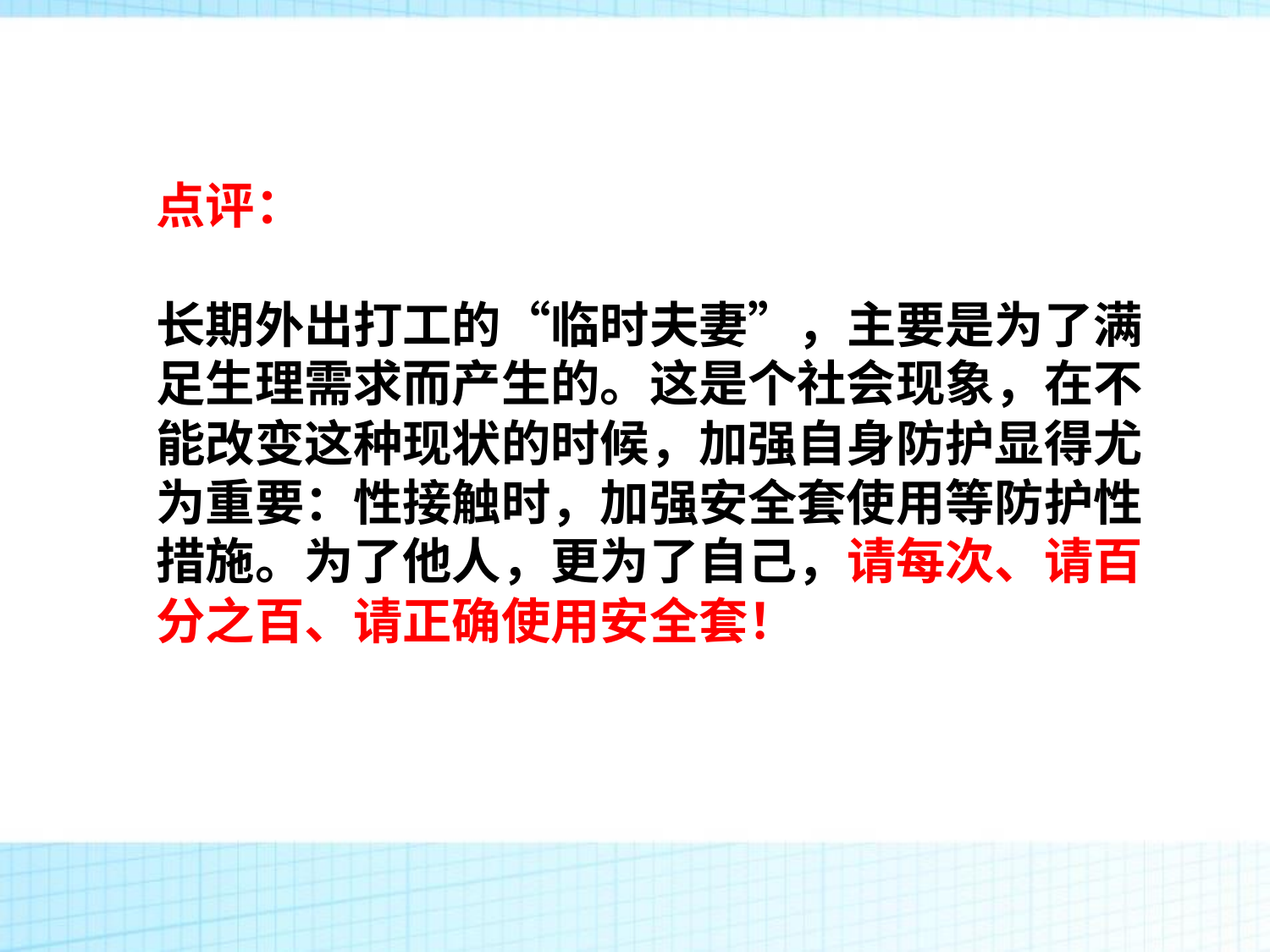

点评：

长期外出打工的“临时夫妻”，主要是为了满足生理需求而产生的。这是个社会现象，在不能改变这种现状的时候，加强自身防护显得尤为重要：性接触时，加强安全套使用等防护性措施。为了他人，更为了自己，请每次、请百分之百、请正确使用安全套！